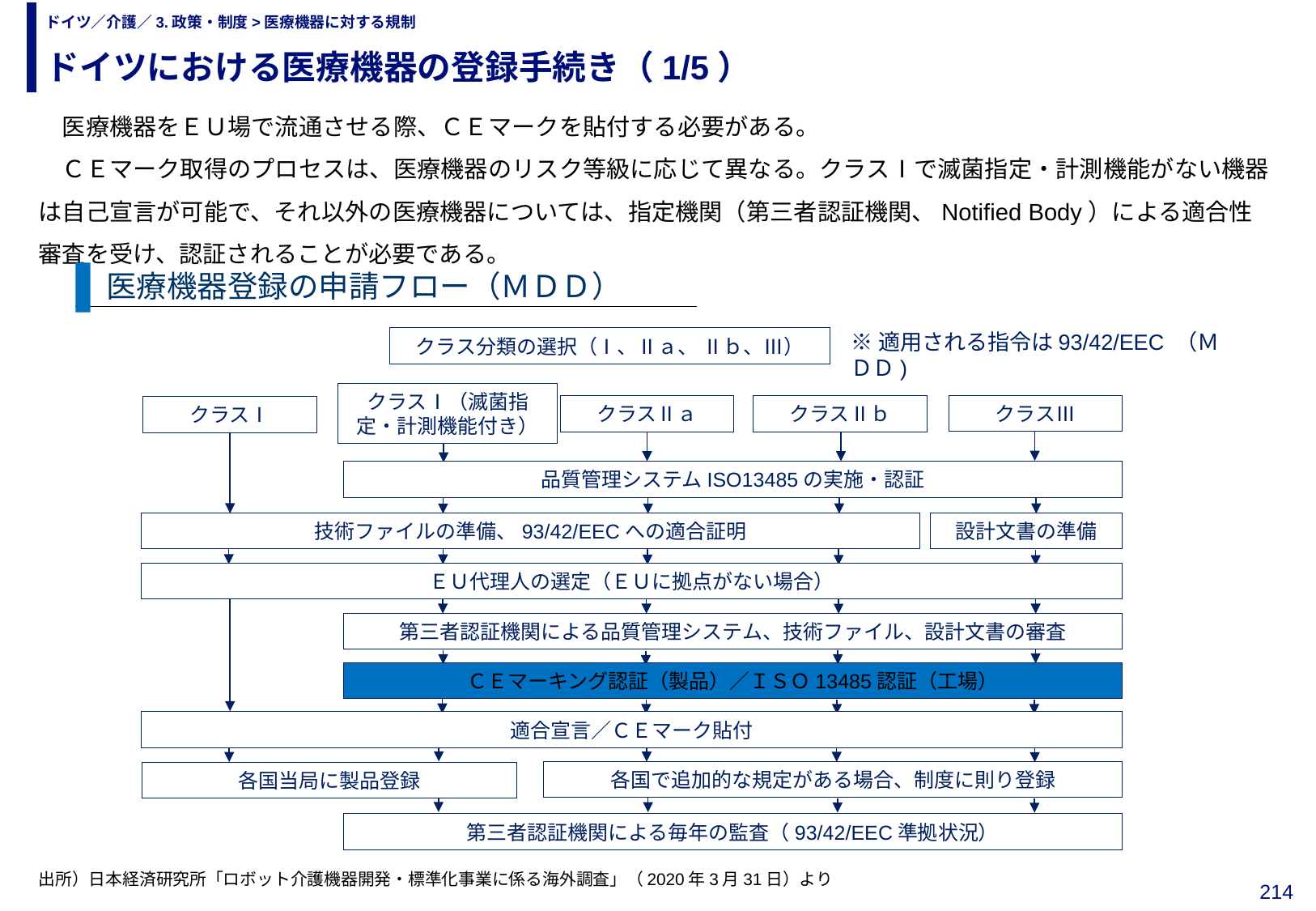

ドイツにおける医療機器の登録手続き（1/5）
# ドイツ／介護／3.政策・制度>医療機器に対する規制
　医療機器をＥＵ場で流通させる際、ＣＥマークを貼付する必要がある。
　ＣＥマーク取得のプロセスは、医療機器のリスク等級に応じて異なる。クラスⅠで滅菌指定・計測機能がない機器は自己宣言が可能で、それ以外の医療機器については、指定機関（第三者認証機関、Notified Body）による適合性審査を受け、認証されることが必要である。
医療機器登録の申請フロー（ＭＤＤ）

※適用される指令は93/42/EEC （ＭＤＤ)
クラス分類の選択（Ⅰ、Ⅱａ、 Ⅱｂ、Ⅲ）
クラスⅠ（滅菌指定・計測機能付き）
クラスⅢ
クラスⅡｂ
クラスⅡａ
クラスⅠ
品質管理システムISO13485の実施・認証
技術ファイルの準備、93/42/EECへの適合証明
設計文書の準備
ＥＵ代理人の選定（ＥＵに拠点がない場合）
第三者認証機関による品質管理システム、技術ファイル、設計文書の審査
ＣＥマーキング認証（製品）／ＩＳＯ13485認証（工場）
適合宣言／ＣＥマーク貼付
各国で追加的な規定がある場合、制度に則り登録
各国当局に製品登録
第三者認証機関による毎年の監査（93/42/EEC準拠状況）
出所）日本経済研究所「ロボット介護機器開発・標準化事業に係る海外調査」（2020年3月31日）より